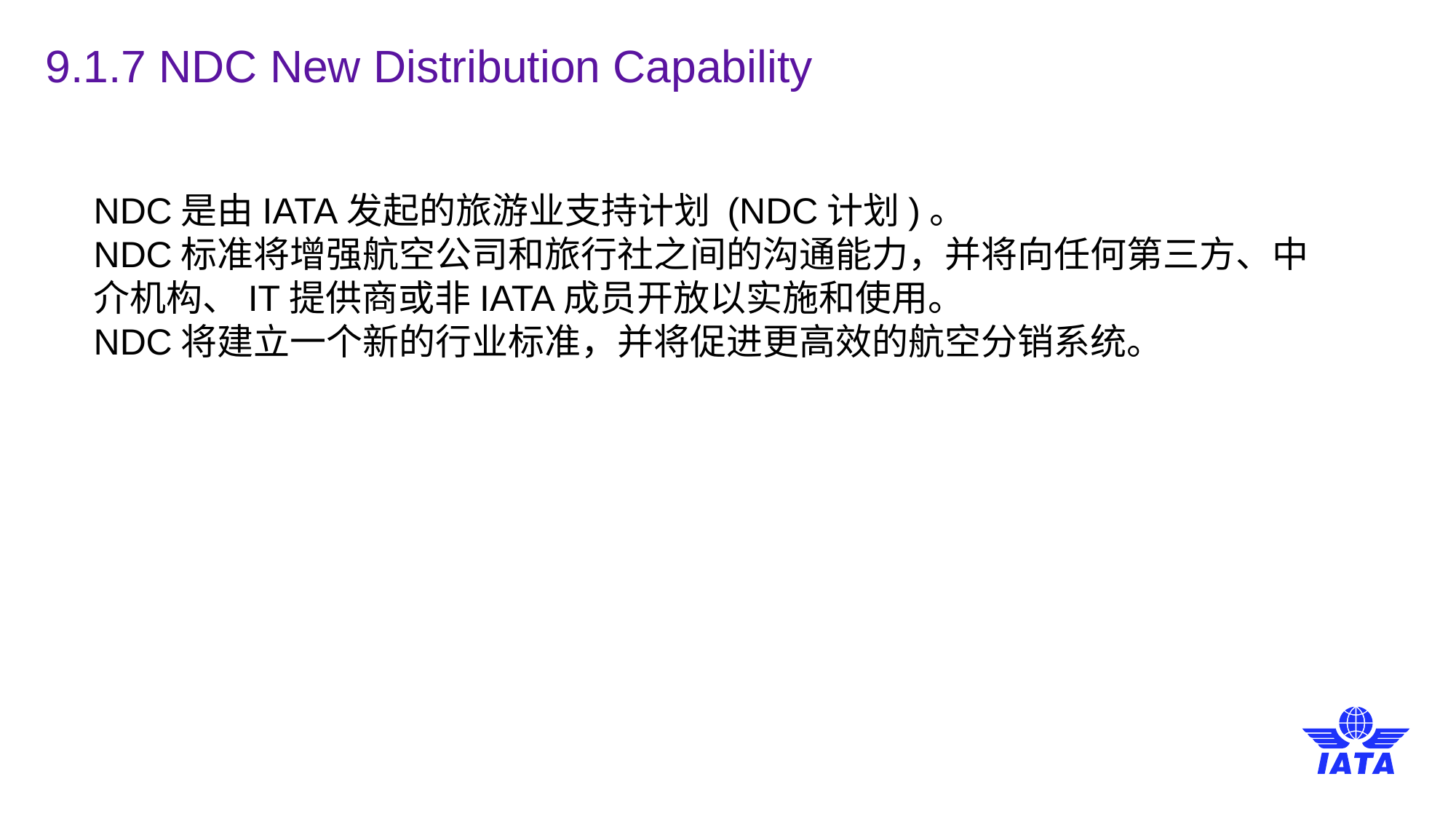

# 9.1.7 NDC New Distribution Capability
NDC是由IATA发起的旅游业支持计划 (NDC计划)。
NDC标准将增强航空公司和旅行社之间的沟通能力，并将向任何第三方、中介机构、IT提供商或非IATA成员开放以实施和使用。
NDC将建立一个新的行业标准，并将促进更高效的航空分销系统。
15